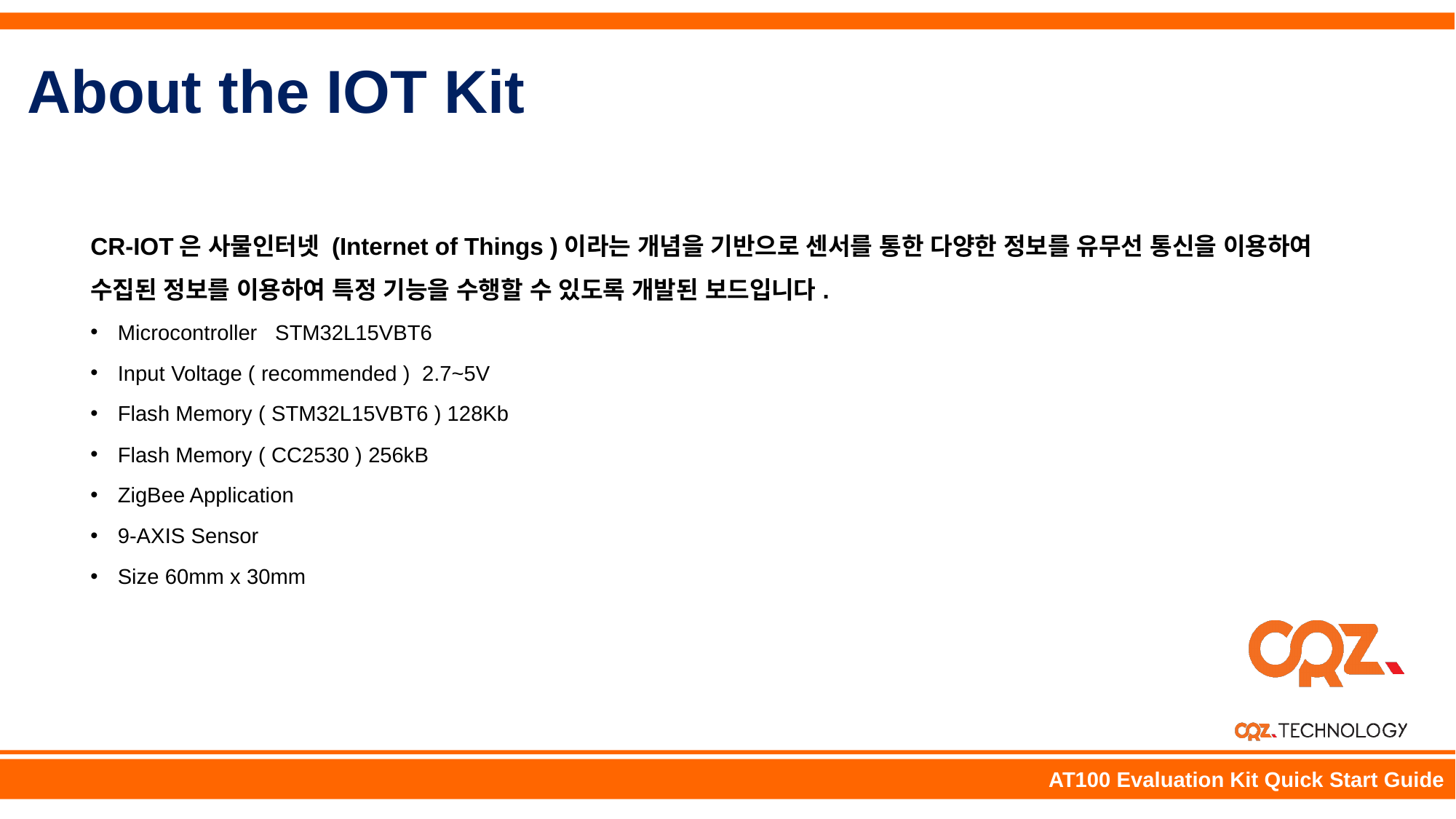

# About the IOT Kit
CR-IOT은 사물인터넷 (Internet of Things )이라는 개념을 기반으로 센서를 통한 다양한 정보를 유무선 통신을 이용하여 수집된 정보를 이용하여 특정 기능을 수행할 수 있도록 개발된 보드입니다.
Microcontroller   STM32L15VBT6
Input Voltage ( recommended )  2.7~5V
Flash Memory ( STM32L15VBT6 ) 128Kb
Flash Memory ( CC2530 ) 256kB
ZigBee Application
9-AXIS Sensor
Size 60mm x 30mm